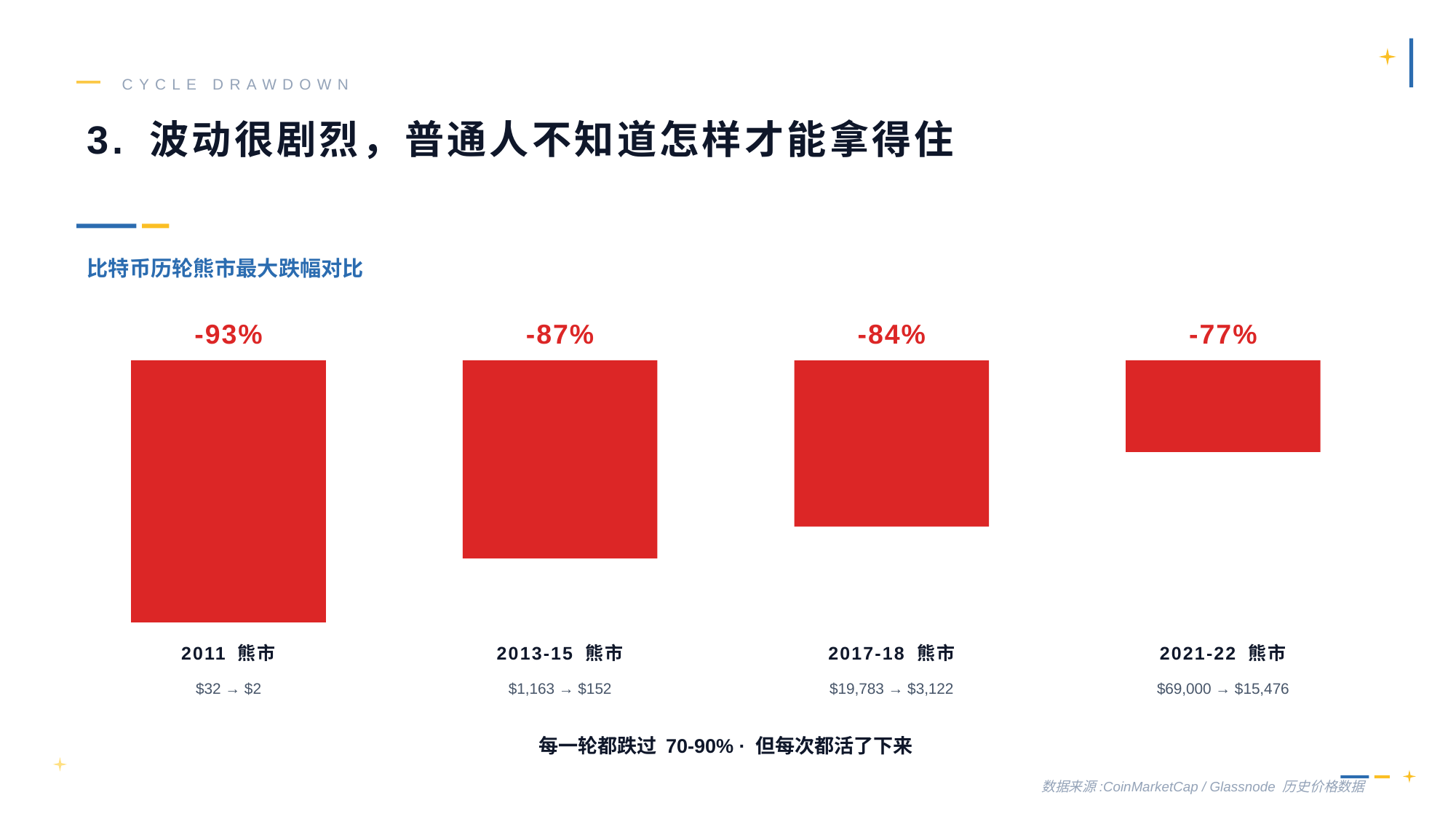

CYCLE DRAWDOWN

3. 波动很剧烈，普通人不知道怎样才能拿得住

比特币历轮熊市最大跌幅对比
-93%
-87%
-84%
-77%

2011 熊市
2013-15 熊市
2017-18 熊市
2021-22 熊市
$32 → $2
$1,163 → $152
$19,783 → $3,122
$69,000 → $15,476
每一轮都跌过 70-90% · 但每次都活了下来

数据来源:CoinMarketCap / Glassnode 历史价格数据